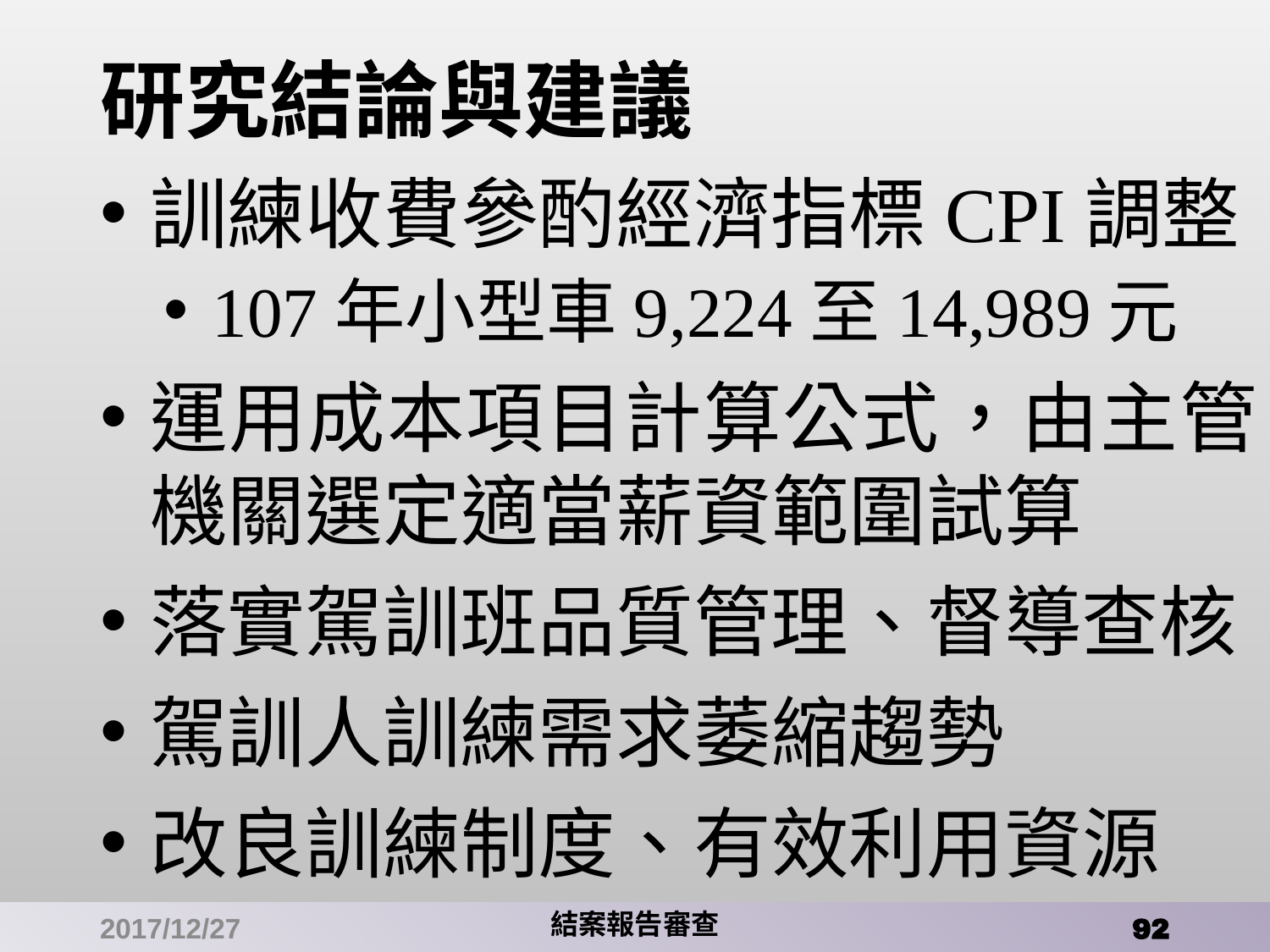

# 研究結論與建議
訓練收費參酌經濟指標CPI調整
107年小型車9,224至14,989元
運用成本項目計算公式，由主管機關選定適當薪資範圍試算
落實駕訓班品質管理、督導查核
駕訓人訓練需求萎縮趨勢
改良訓練制度、有效利用資源
2017/12/27
結案報告審查
92